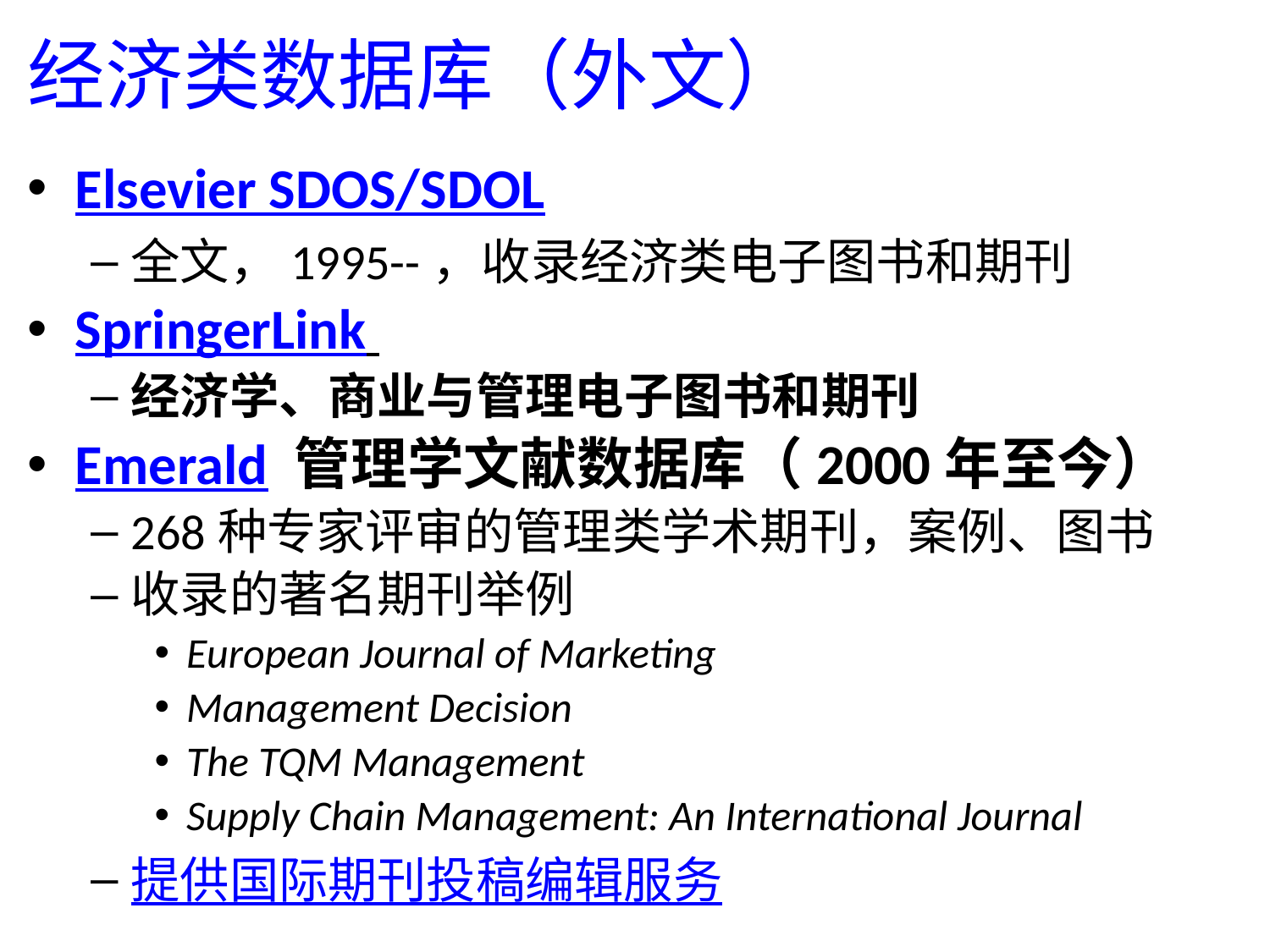

# 经济类数据库（外文）
Elsevier SDOS/SDOL
全文，1995--，收录经济类电子图书和期刊
SpringerLink
经济学、商业与管理电子图书和期刊
Emerald 管理学文献数据库（2000年至今）
268种专家评审的管理类学术期刊，案例、图书
收录的著名期刊举例
European Journal of Marketing
Management Decision
The TQM Management
Supply Chain Management: An International Journal
提供国际期刊投稿编辑服务